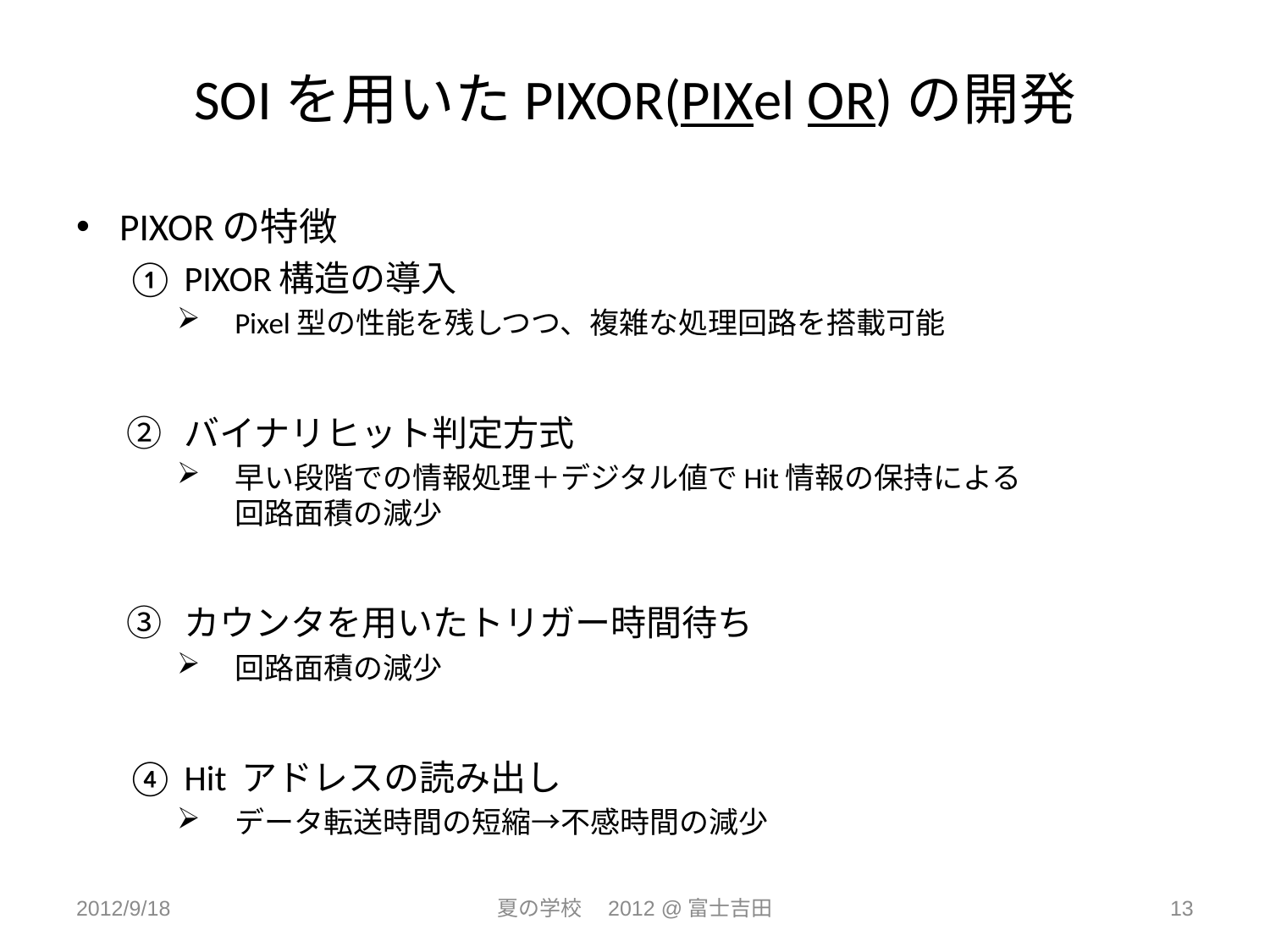

# SOIを用いたPIXOR(PIXel OR)の開発
PIXORの特徴
PIXOR構造の導入
Pixel型の性能を残しつつ、複雑な処理回路を搭載可能

バイナリヒット判定方式
早い段階での情報処理＋デジタル値でHit情報の保持による
回路面積の減少

カウンタを用いたトリガー時間待ち
回路面積の減少

Hit アドレスの読み出し
データ転送時間の短縮→不感時間の減少
2012/9/18
夏の学校　2012 @富士吉田
13